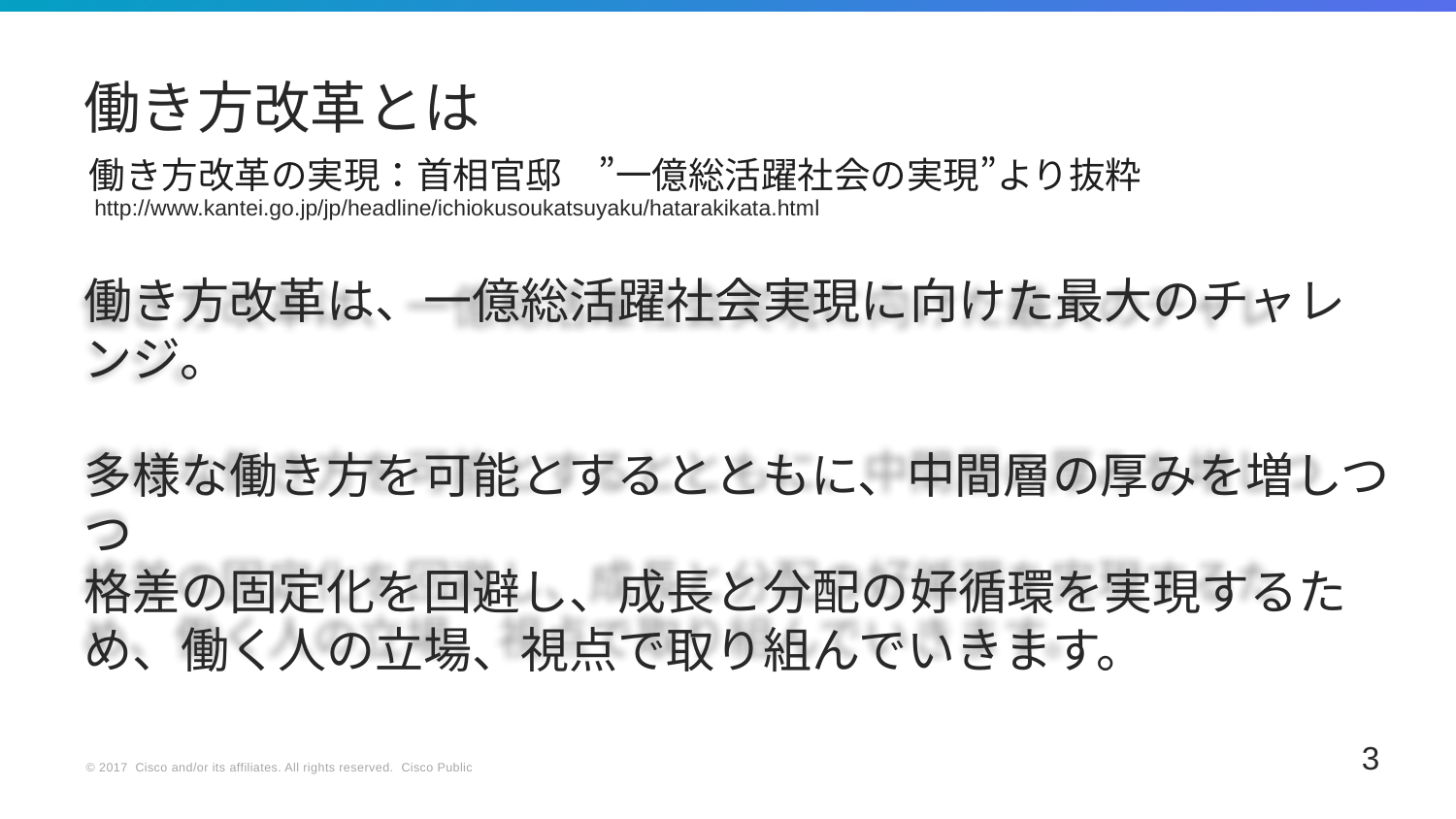

# 働き方改革とは
働き方改革の実現：首相官邸　”一億総活躍社会の実現”より抜粋
http://www.kantei.go.jp/jp/headline/ichiokusoukatsuyaku/hatarakikata.html
働き方改革は、一億総活躍社会実現に向けた最大のチャレンジ。

多様な働き方を可能とするとともに、中間層の厚みを増しつつ
格差の固定化を回避し、成長と分配の好循環を実現するため、働く人の立場、視点で取り組んでいきます。